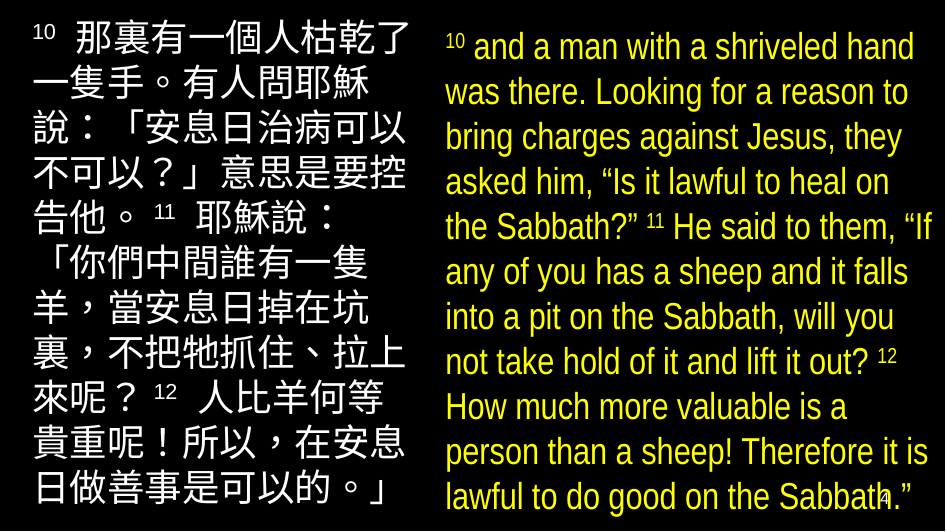

10 那裏有一個人枯乾了一隻手。有人問耶穌說：「安息日治病可以不可以？」意思是要控告他。11 耶穌說：「你們中間誰有一隻羊，當安息日掉在坑裏，不把牠抓住、拉上來呢？12 人比羊何等貴重呢！所以，在安息日做善事是可以的。」
10 and a man with a shriveled hand was there. Looking for a reason to bring charges against Jesus, they asked him, “Is it lawful to heal on the Sabbath?” 11 He said to them, “If any of you has a sheep and it falls into a pit on the Sabbath, will you not take hold of it and lift it out? 12 How much more valuable is a person than a sheep! Therefore it is lawful to do good on the Sabbath.”
4